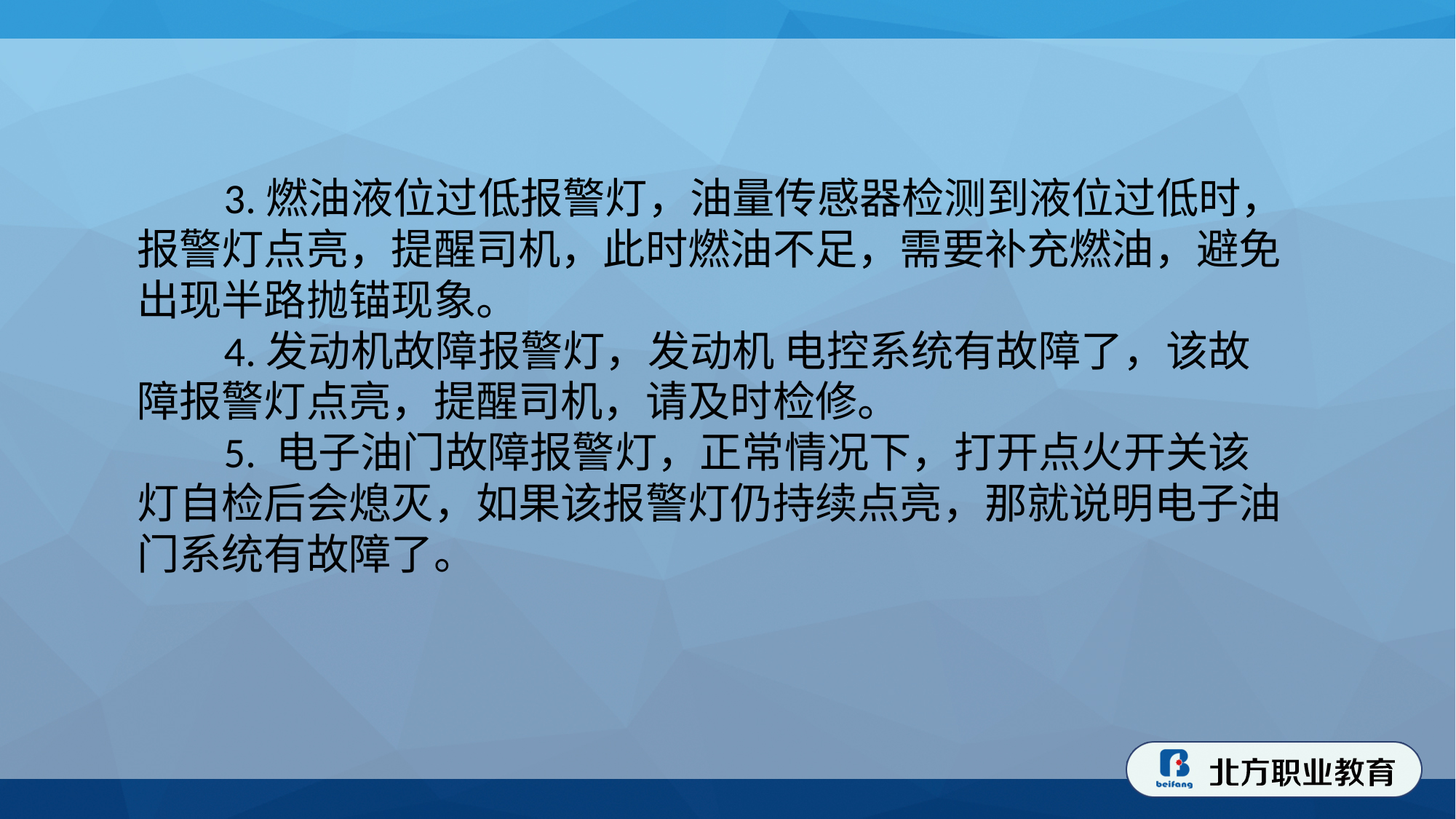

3.燃油液位过低报警灯，油量传感器检测到液位过低时，报警灯点亮，提醒司机，此时燃油不足，需要补充燃油，避免出现半路抛锚现象。
         4.发动机故障报警灯，发动机 电控系统有故障了，该故障报警灯点亮，提醒司机，请及时检修。
         5. 电子油门故障报警灯，正常情况下，打开点火开关该灯自检后会熄灭，如果该报警灯仍持续点亮，那就说明电子油门系统有故障了。